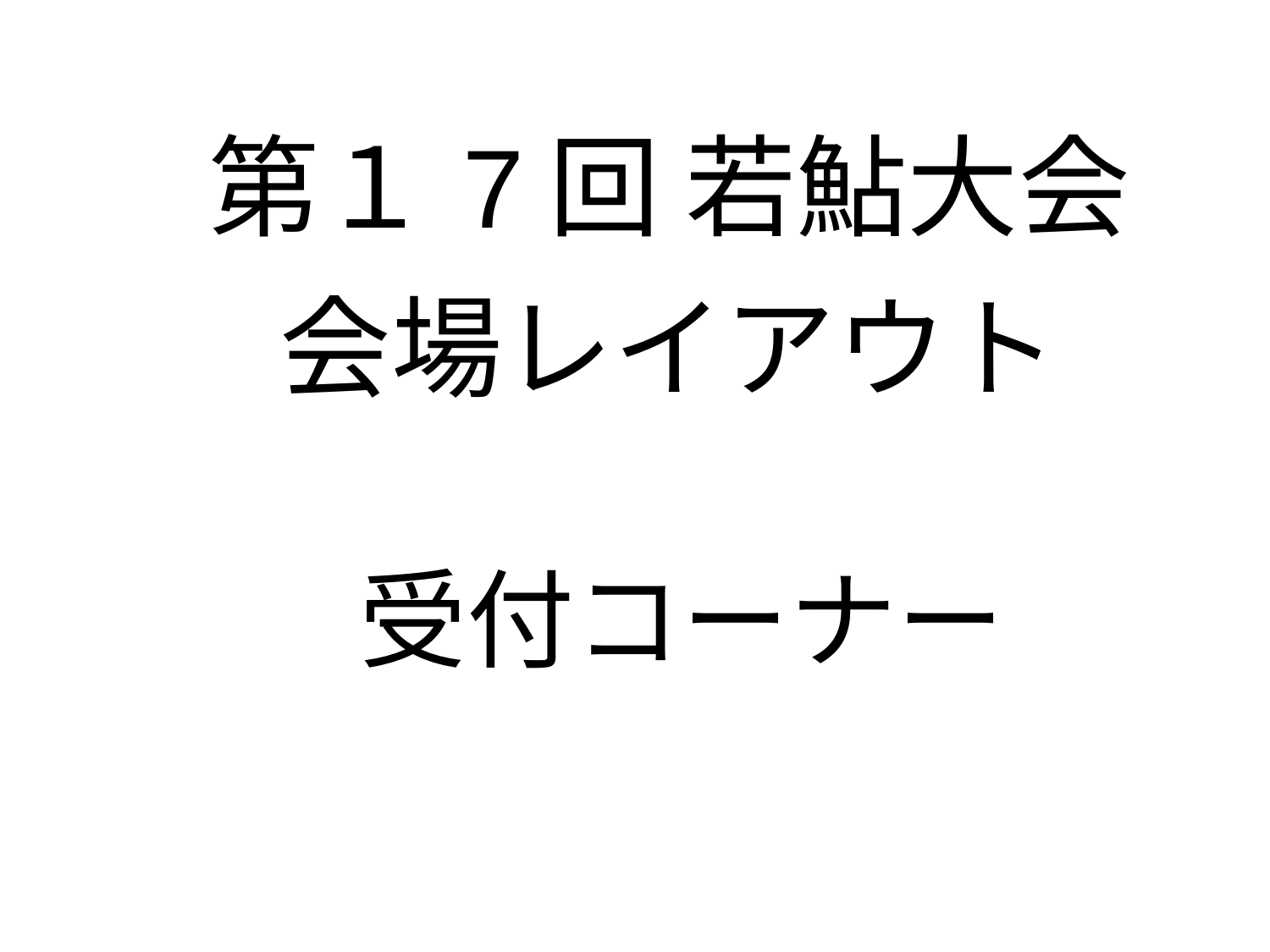

| 第１7回 若鮎大会 会場レイアウト |
| --- |
| 受付コーナー |
| --- |